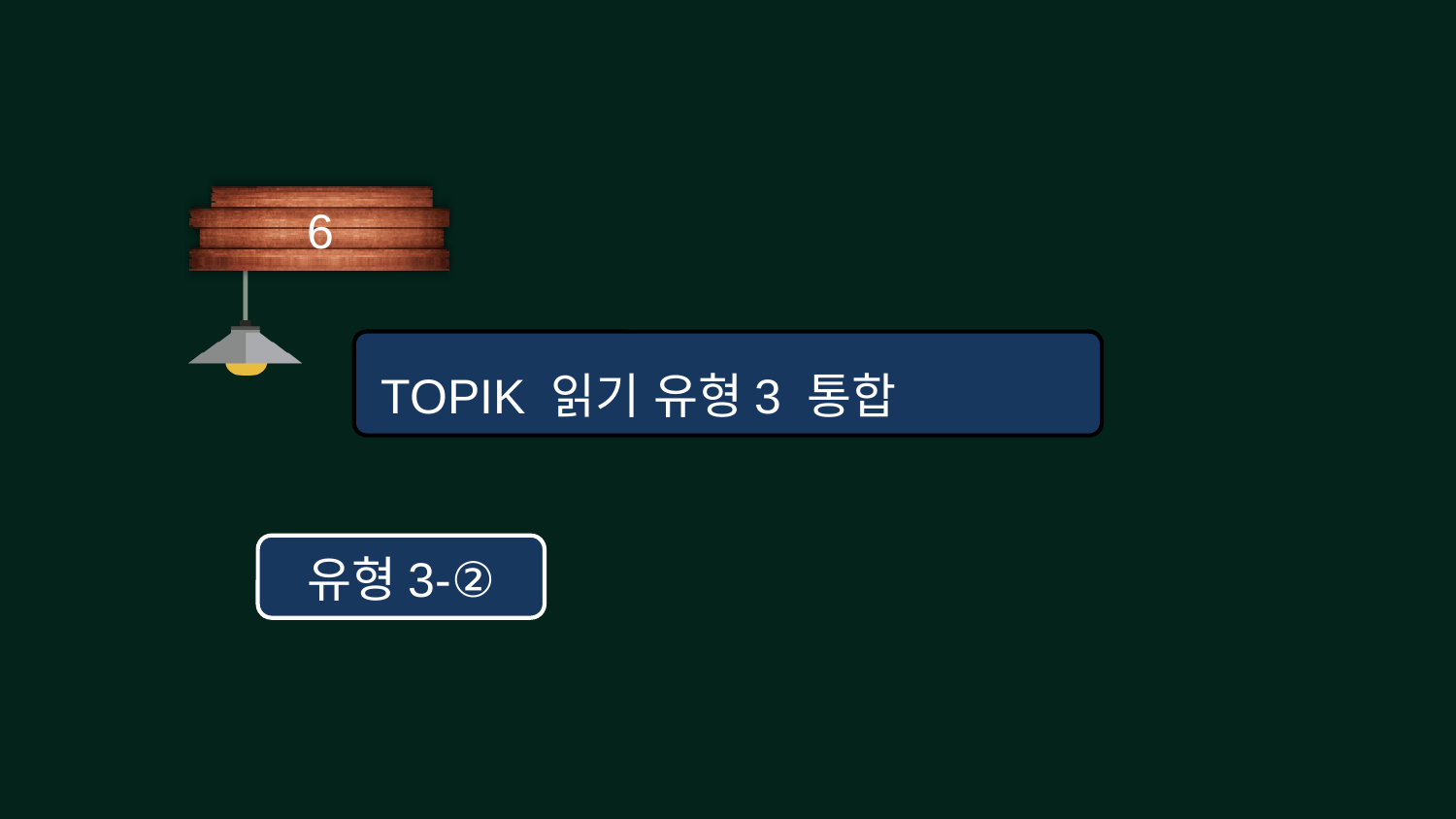

6
# TOPIK 읽기 유형3 통합
유형3-②